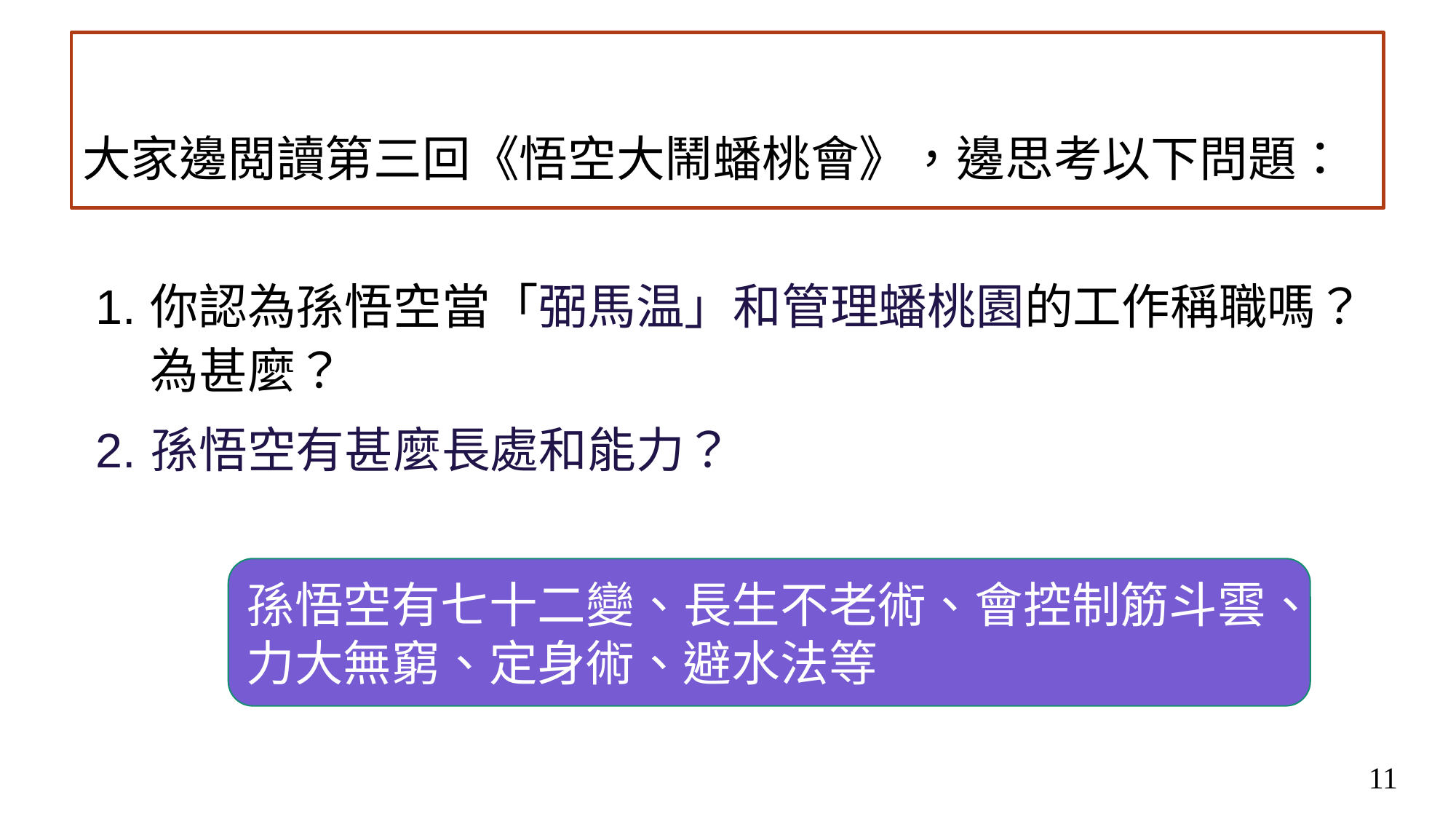

# 大家邊閲讀第三回《悟空大鬧蟠桃會》，邊思考以下問題：
你認為孫悟空當「弼馬温」和管理蟠桃園的工作稱職嗎？為甚麼？
孫悟空有甚麼長處和能力？
孫悟空有七十二變、長生不老術、會控制筋斗雲、力大無窮、定身術、避水法等

11